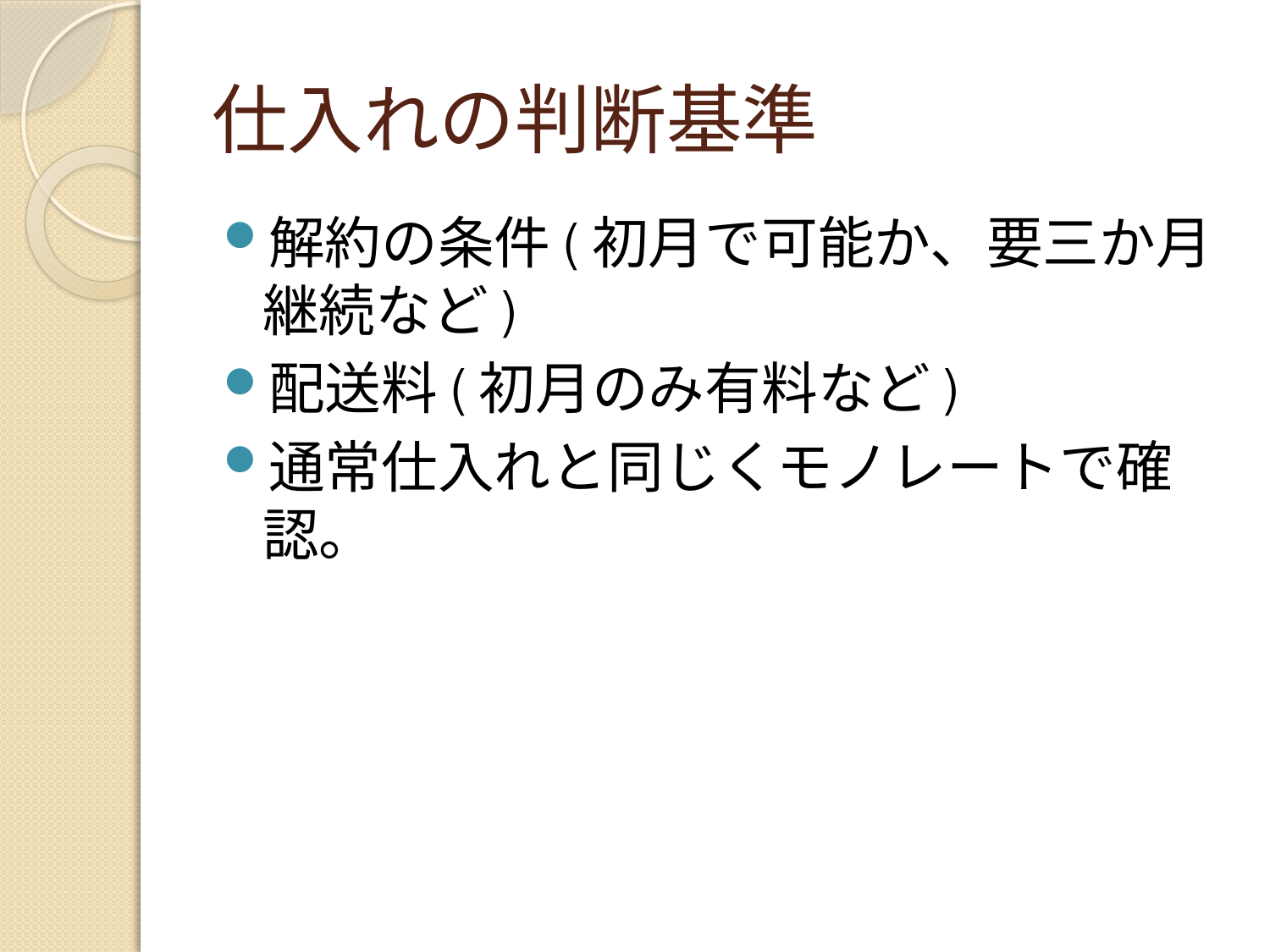

# 仕入れの判断基準
解約の条件(初月で可能か、要三か月継続など)
配送料(初月のみ有料など)
通常仕入れと同じくモノレートで確認。